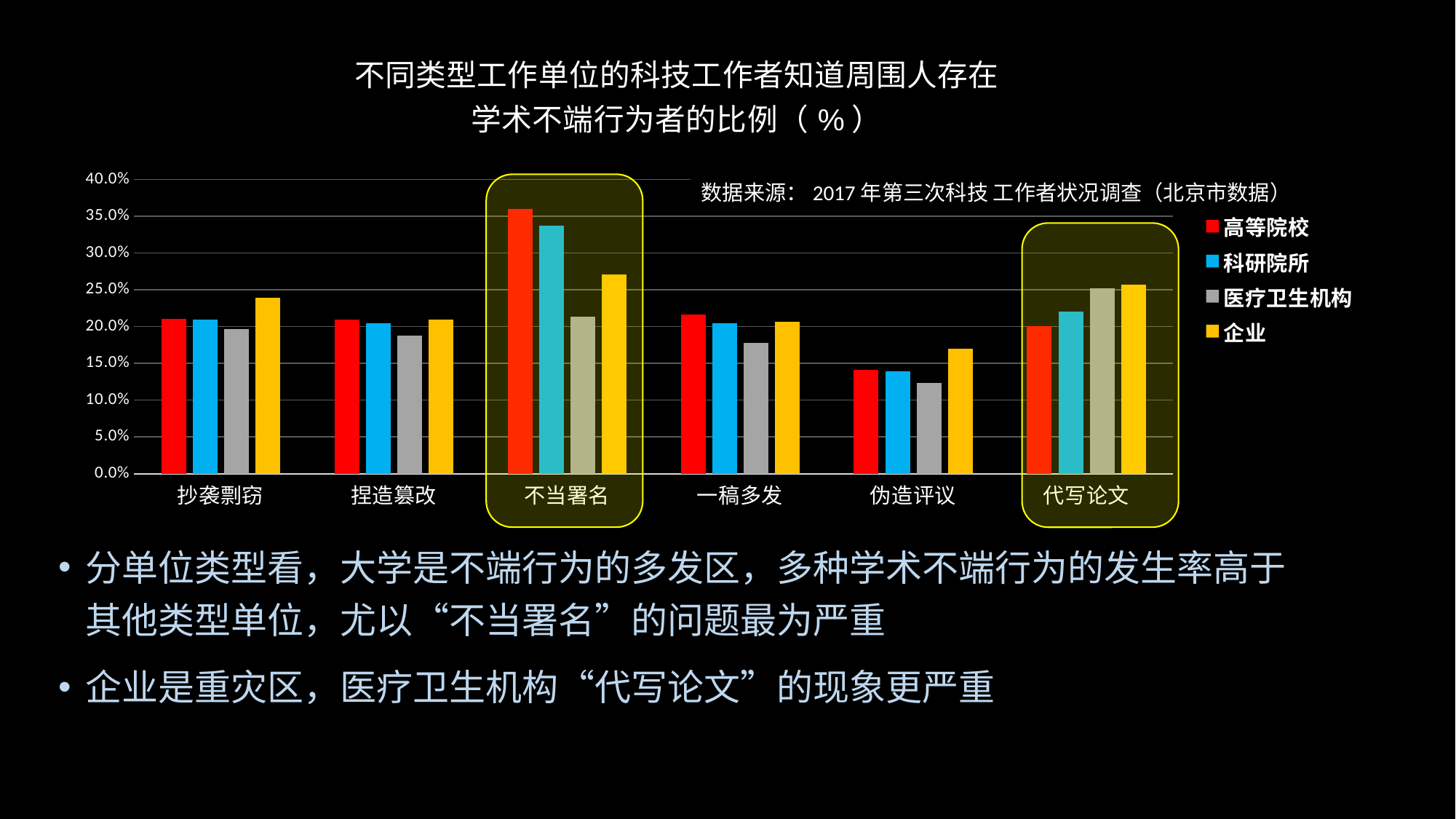

### Chart: 不同类型工作单位的科技工作者知道周围人存在 学术不端行为者的比例（%）

| Category | 高等院校 | 科研院所 | 医疗卫生机构 | 企业 |
|---|---|---|---|---|
| 抄袭剽窃 | 0.2108922363847045 | 0.20948180815876516 | 0.19677419354838707 | 0.23888276368981992 |
| 捏造篡改 | 0.2097334878331402 | 0.2045203969128997 | 0.1879032258064516 | 0.20948180815876516 |
| 不当署名 | 0.3597914252607184 | 0.3368246968026461 | 0.21370967741935484 | 0.27048879088570377 |
| 一稿多发 | 0.2161066048667439 | 0.2045203969128997 | 0.1774193548387097 | 0.2061742006615215 |
| 伪造评议 | 0.1413673232908459 | 0.139470782800441 | 0.12338709677419354 | 0.16979051819184124 |
| 代写论文 | 0.20046349942062572 | 0.21995589856670342 | 0.25161290322580643 | 0.25725836089672915 |
数据来源：2017年第三次科技 工作者状况调查（北京市数据）

分单位类型看，大学是不端行为的多发区，多种学术不端行为的发生率高于其他类型单位，尤以“不当署名”的问题最为严重
企业是重灾区，医疗卫生机构“代写论文”的现象更严重